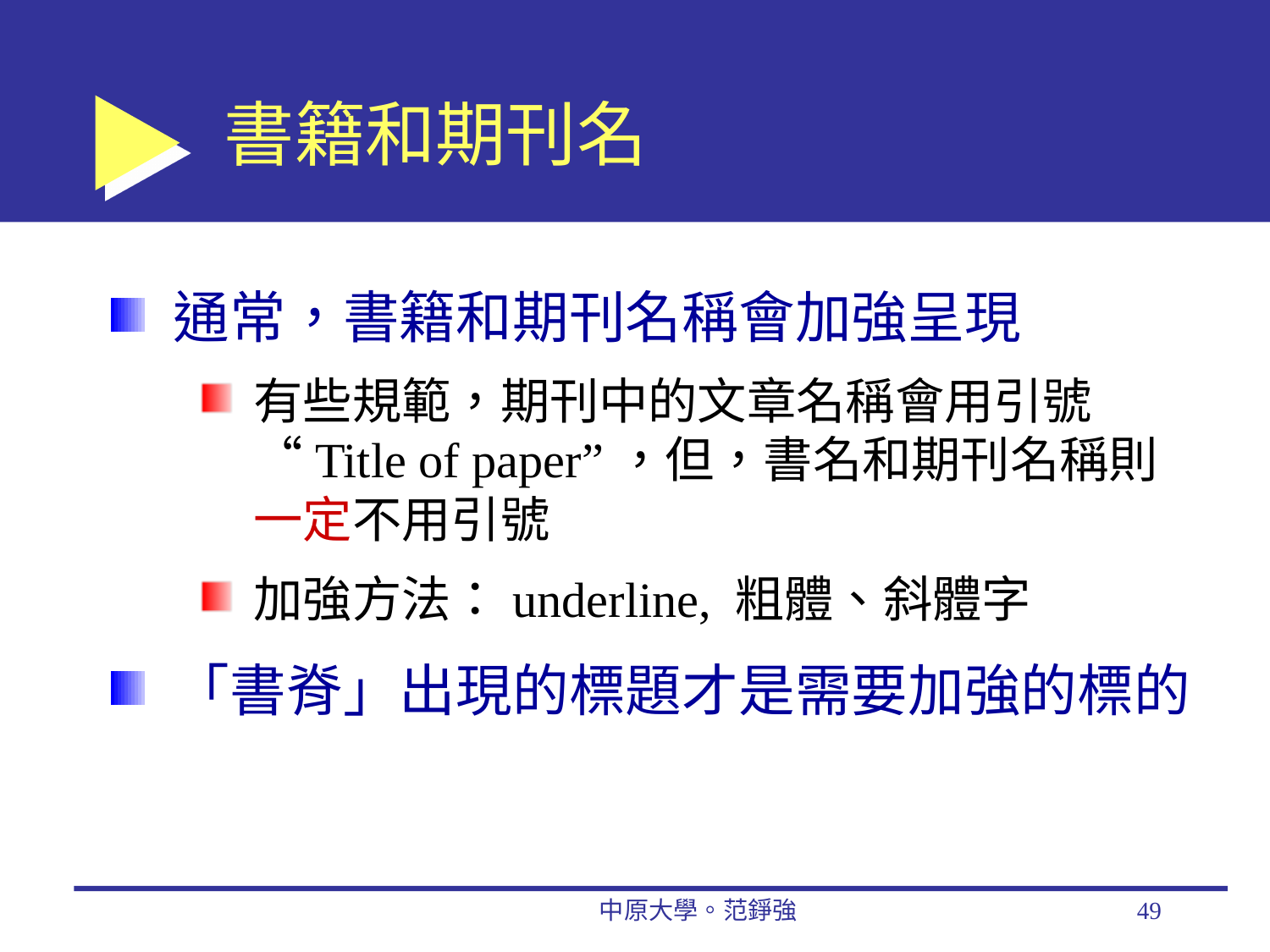

# 書籍和期刊名
通常，書籍和期刊名稱會加強呈現
有些規範，期刊中的文章名稱會用引號 “Title of paper”，但，書名和期刊名稱則一定不用引號
加強方法：underline, 粗體、斜體字
「書脊」出現的標題才是需要加強的標的
中原大學。范錚強
49